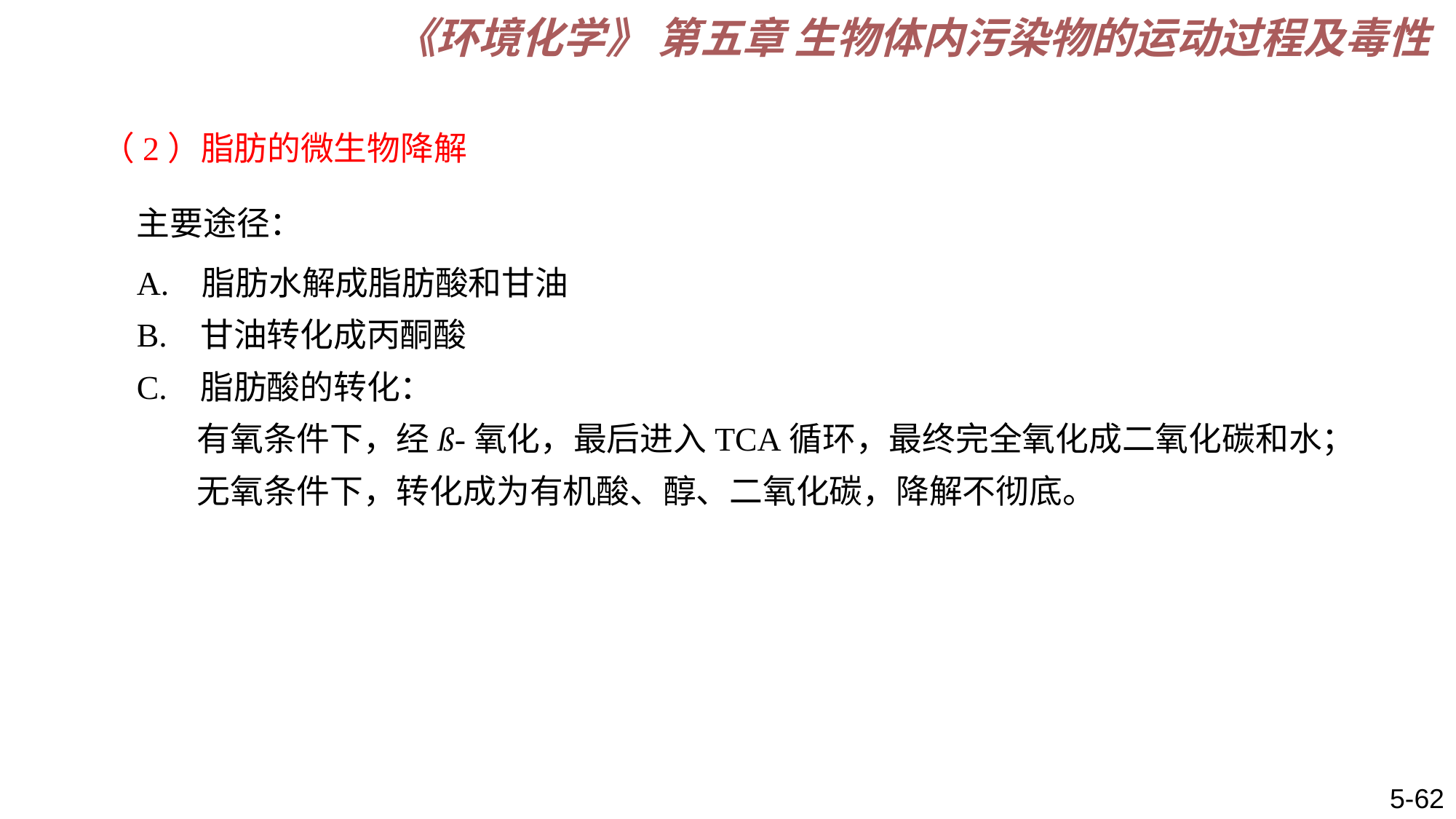

《环境化学》 第五章 生物体内污染物的运动过程及毒性
（2）脂肪的微生物降解
主要途径：
A.   脂肪水解成脂肪酸和甘油
B.   甘油转化成丙酮酸
C.   脂肪酸的转化：
       有氧条件下，经ß-氧化，最后进入TCA循环，最终完全氧化成二氧化碳和水；
       无氧条件下，转化成为有机酸、醇、二氧化碳，降解不彻底。
5-62